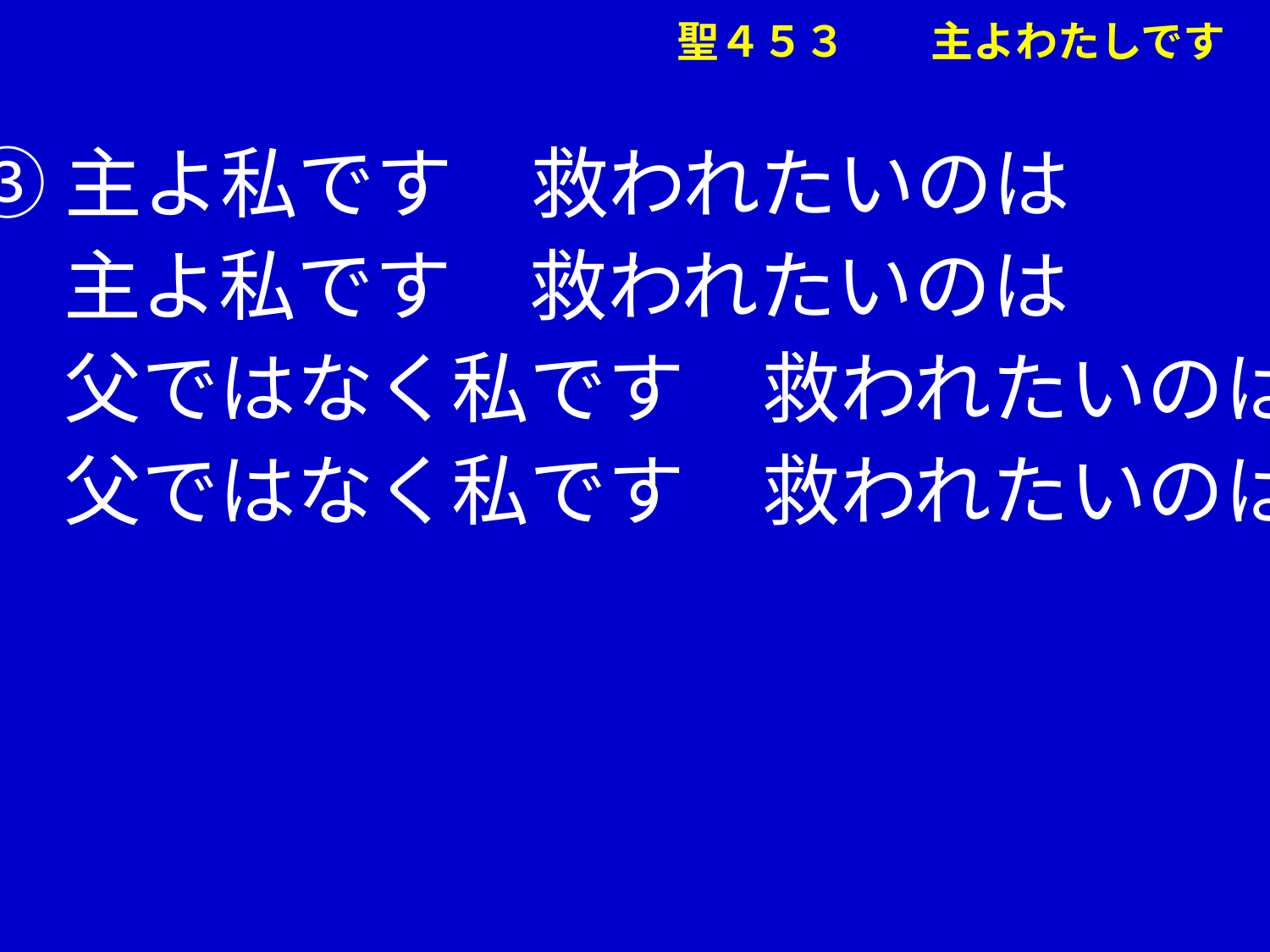

聖４５３　　主よわたしです
③主よ私です　救われたいのは
　 主よ私です　救われたいのは
　 父ではなく私です　救われたいのは
　 父ではなく私です　救われたいのは